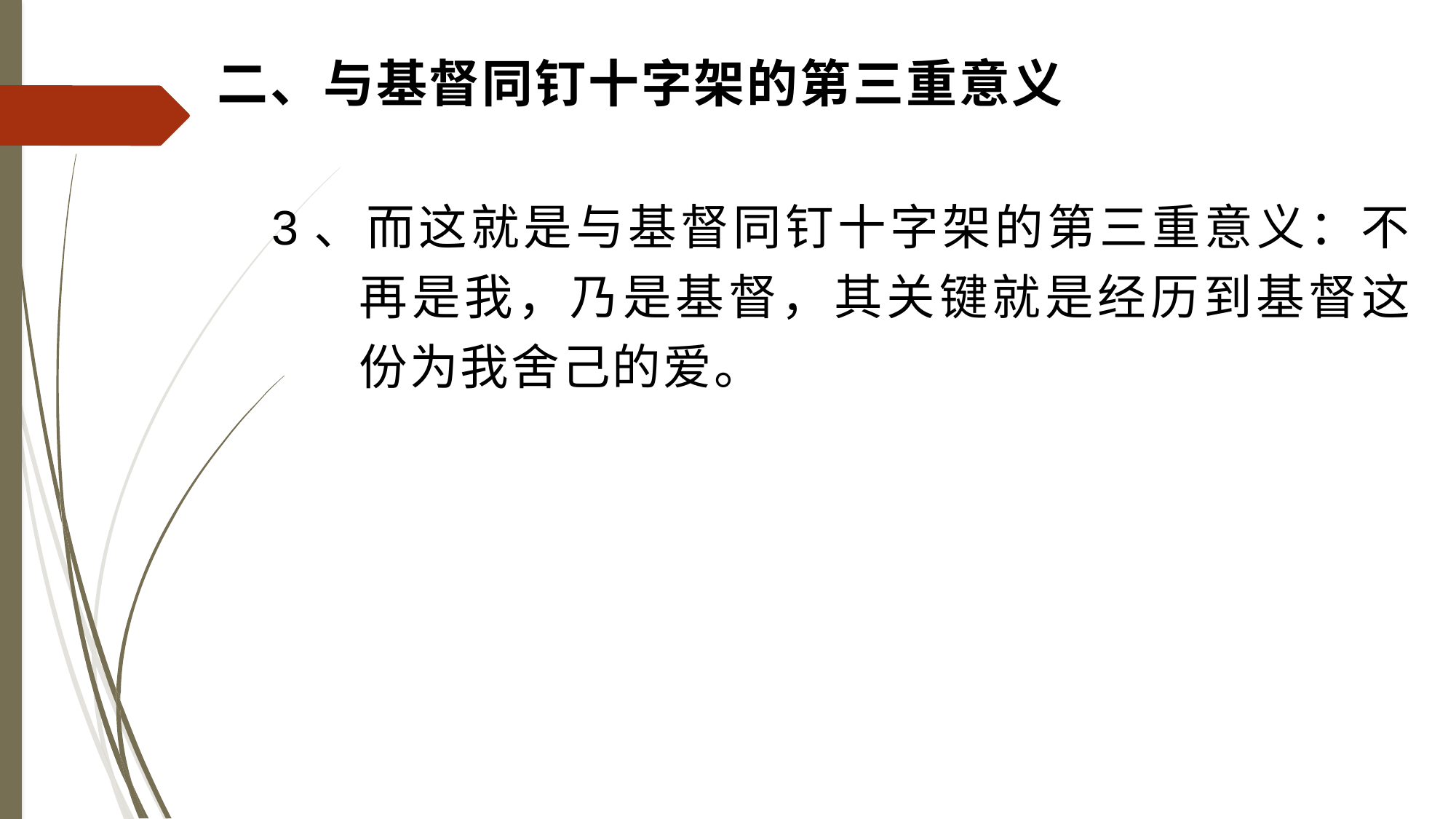

# 二、与基督同钉十字架的第三重意义
3、而这就是与基督同钉十字架的第三重意义：不再是我，乃是基督，其关键就是经历到基督这份为我舍己的爱。